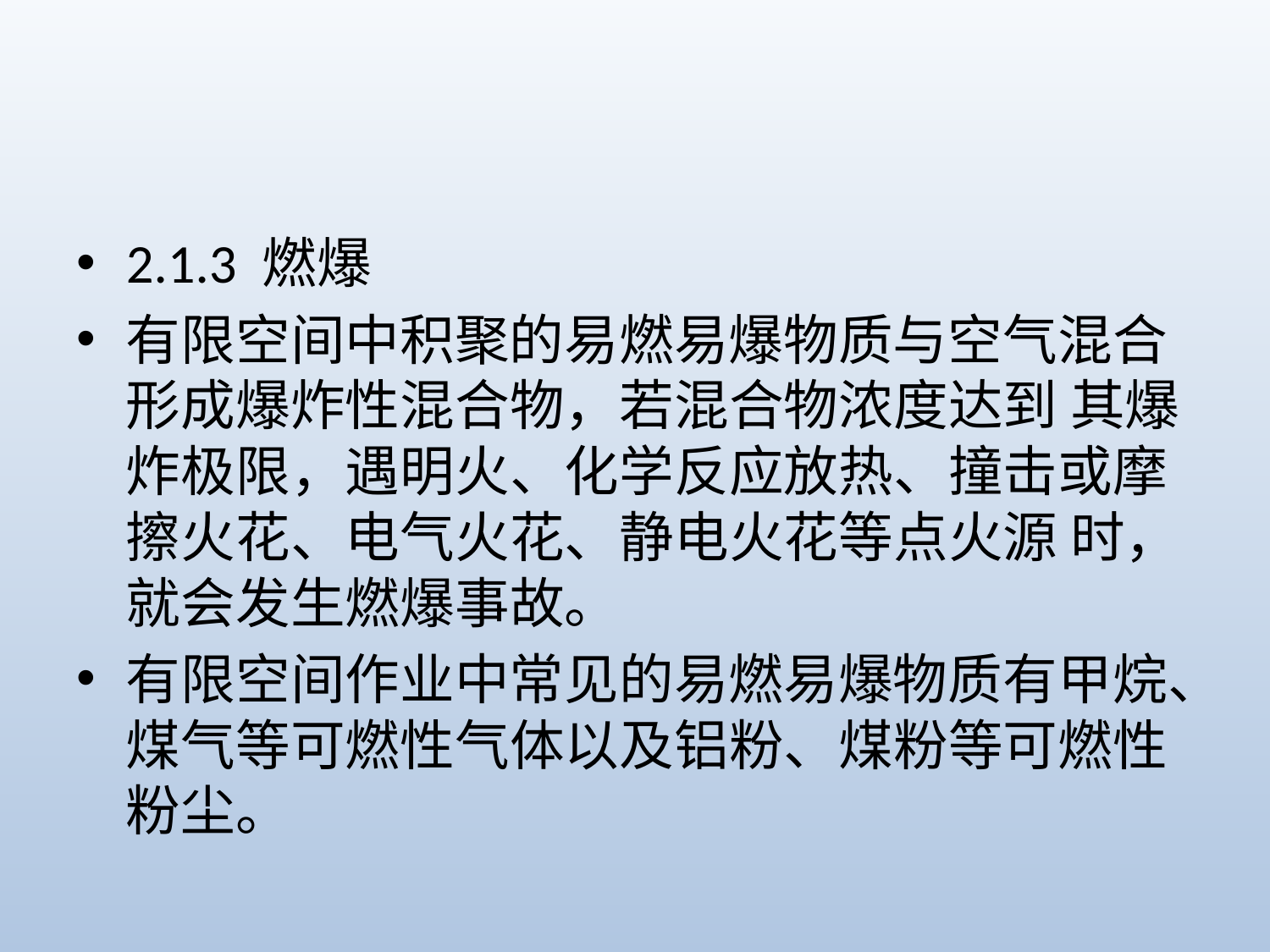

#
2.1.3 燃爆
有限空间中积聚的易燃易爆物质与空气混合形成爆炸性混合物，若混合物浓度达到 其爆炸极限，遇明火、化学反应放热、撞击或摩擦火花、电气火花、静电火花等点火源 时，就会发生燃爆事故。
有限空间作业中常见的易燃易爆物质有甲烷、煤气等可燃性气体以及铝粉、煤粉等可燃性粉尘。